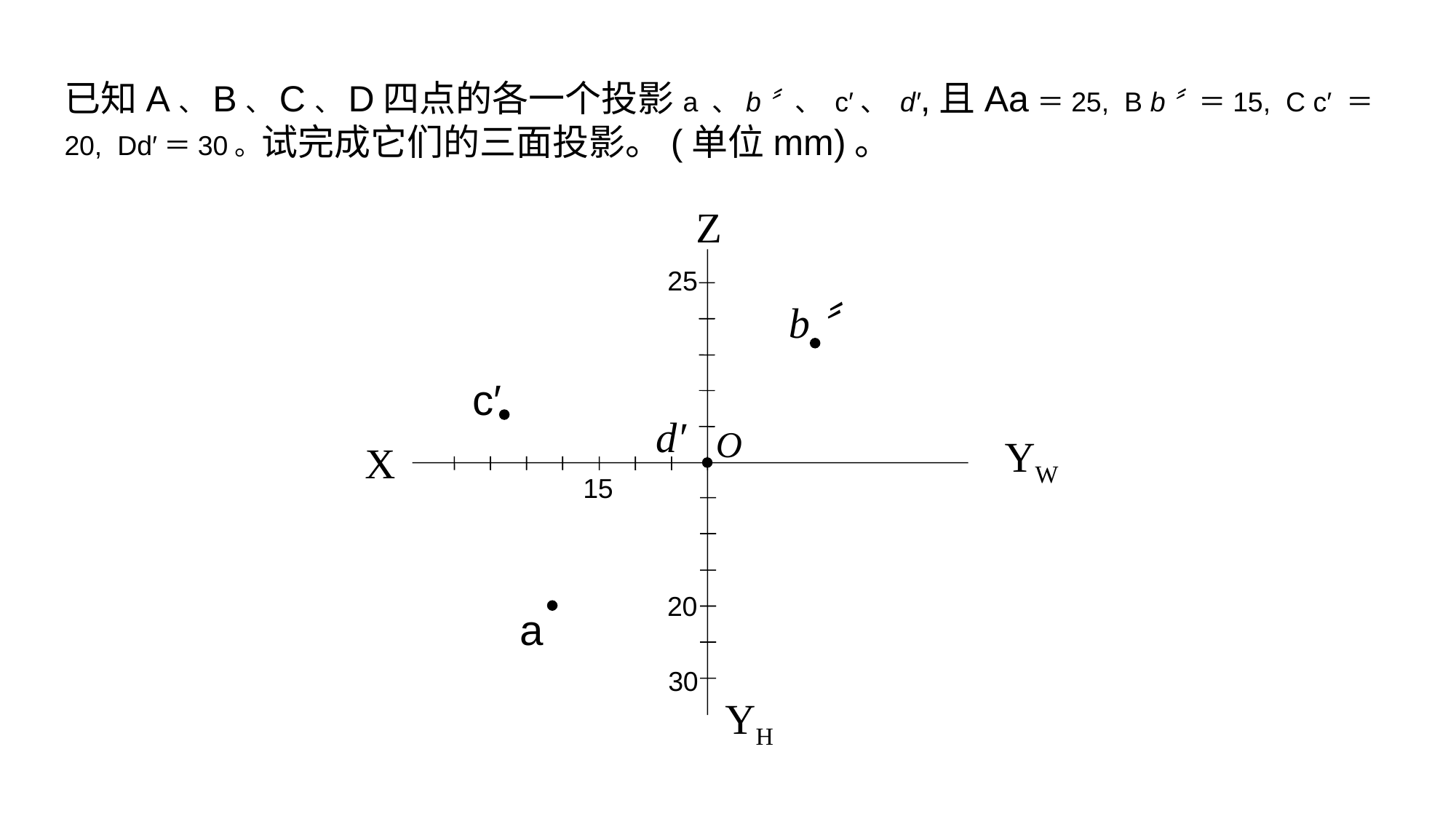

已知A、B、C、D四点的各一个投影a 、b〞、 c′、 d′,且Aa＝25,  B b〞＝15,  C c′ ＝20,  Dd′＝30。试完成它们的三面投影。(单位mm)。
Z
b〞

c′
d′

O
YW
X

a

YH

25

15

20

30